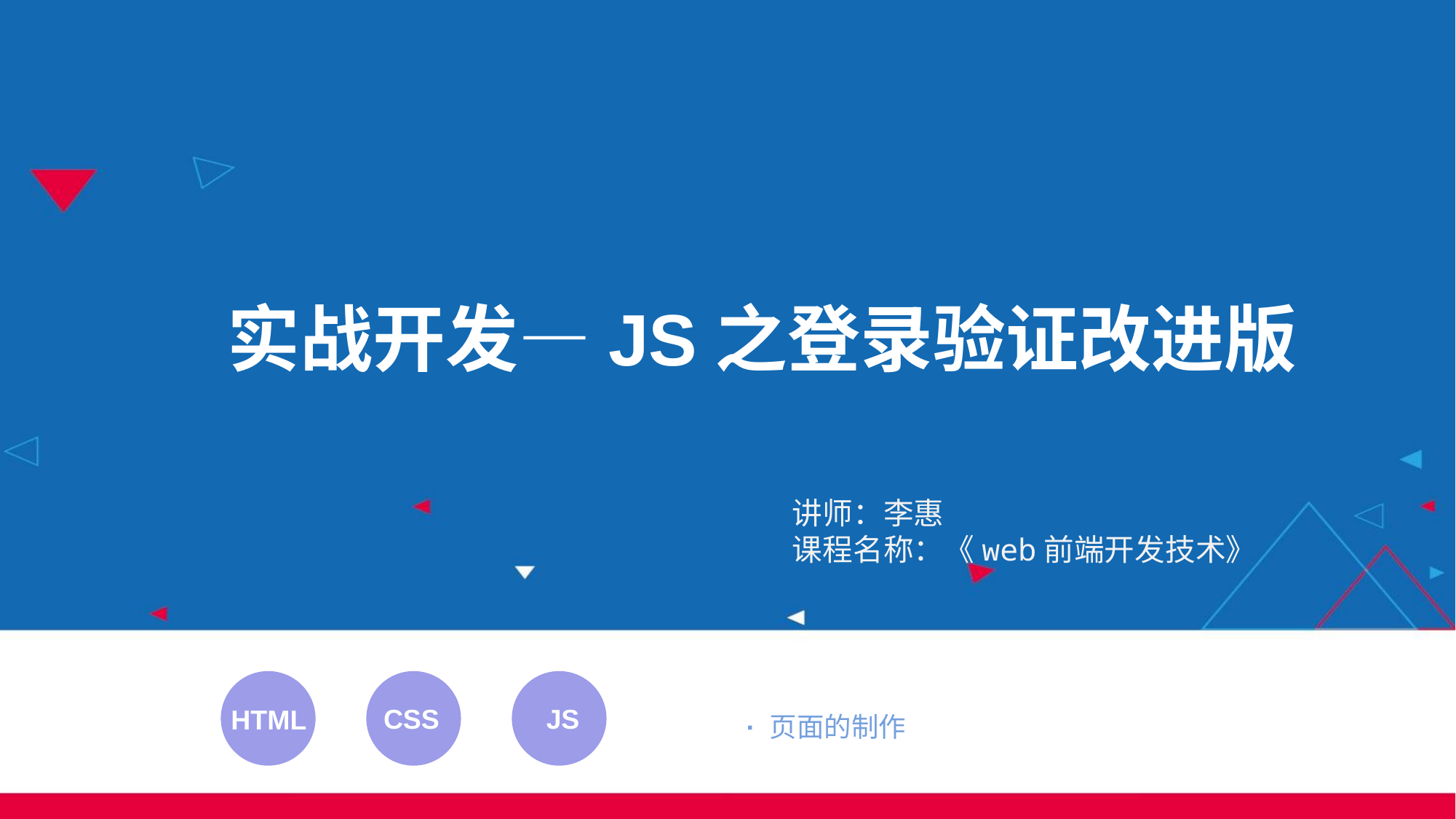

实战开发—JS之登录验证改进版
讲师：李惠
课程名称：《web前端开发技术》

 HTML

 CSS

 JS
· 页面的制作